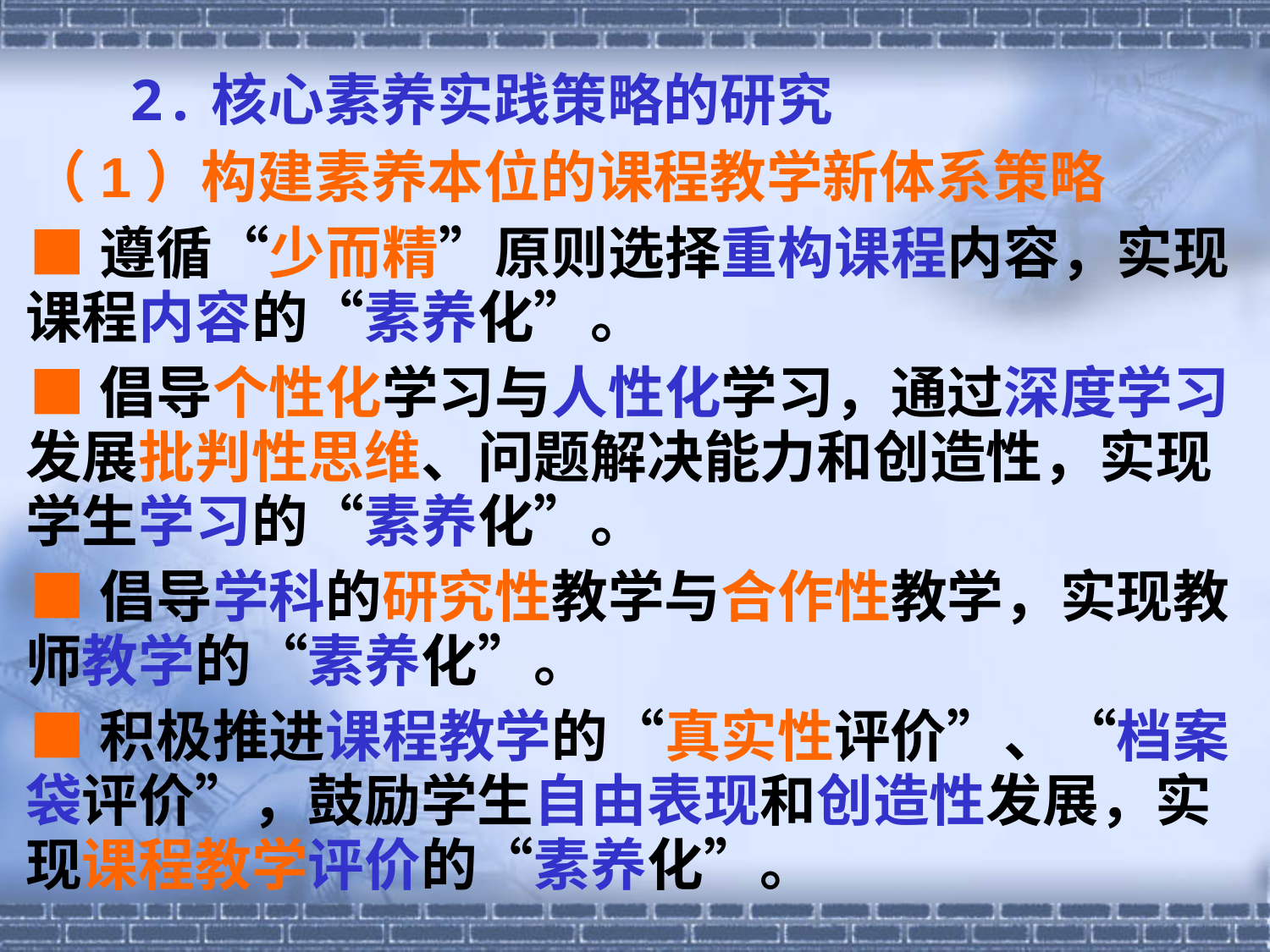

2.核心素养实践策略的研究
   （1）构建素养本位的课程教学新体系策略
    ■遵循“少而精”原则选择重构课程内容，实现课程内容的“素养化”。
    ■倡导个性化学习与人性化学习，通过深度学习发展批判性思维、问题解决能力和创造性，实现学生学习的“素养化”。
    ■倡导学科的研究性教学与合作性教学，实现教师教学的“素养化”。
    ■积极推进课程教学的“真实性评价”、“档案袋评价”，鼓励学生自由表现和创造性发展，实现课程教学评价的“素养化”。